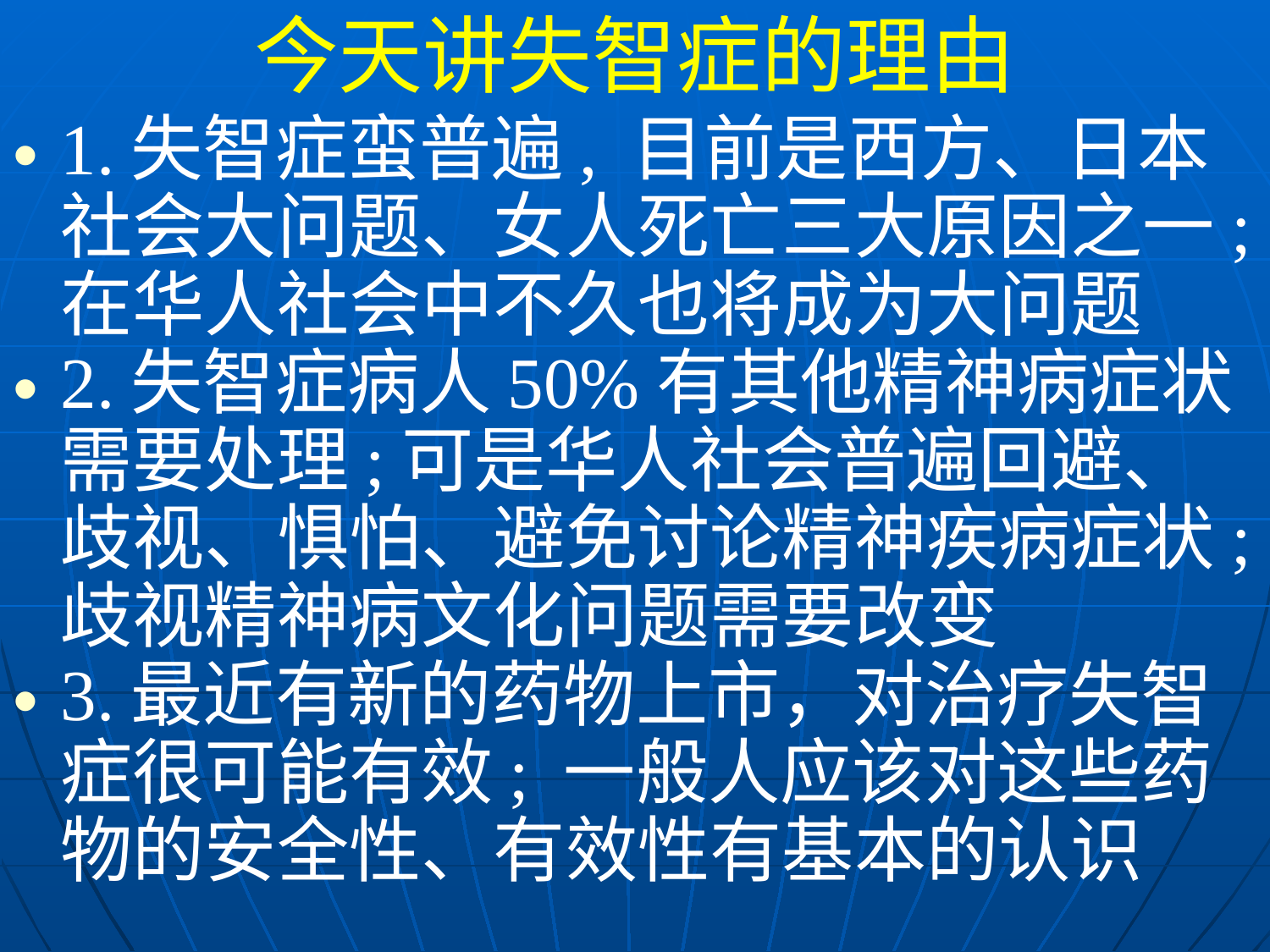

今天讲失智症的理由
1.失智症蛮普遍, 目前是西方、日本社会大问题、女人死亡三大原因之一;在华人社会中不久也将成为大问题
2.失智症病人50%有其他精神病症状需要处理;可是华人社会普遍回避、歧视、惧怕、避免讨论精神疾病症状;歧视精神病文化问题需要改变
3.最近有新的药物上市，对治疗失智症很可能有效; 一般人应该对这些药物的安全性、有效性有基本的认识